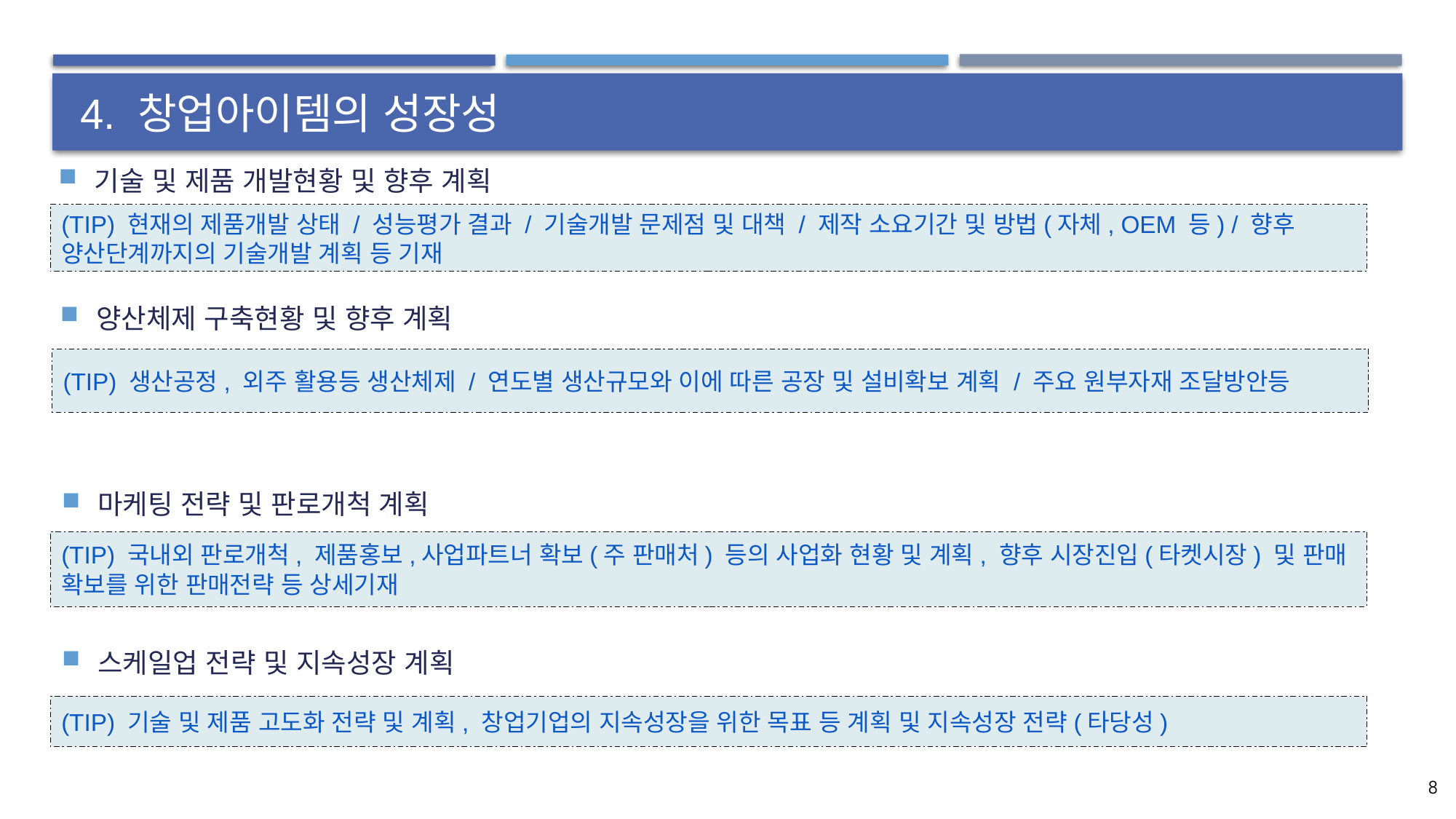

# 4. 창업아이템의 성장성
기술 및 제품 개발현황 및 향후 계획
(TIP) 현재의 제품개발 상태 / 성능평가 결과 / 기술개발 문제점 및 대책 / 제작 소요기간 및 방법(자체, OEM 등) / 향후 양산단계까지의 기술개발 계획 등 기재
양산체제 구축현황 및 향후 계획
(TIP) 생산공정, 외주 활용등 생산체제 / 연도별 생산규모와 이에 따른 공장 및 설비확보 계획 / 주요 원부자재 조달방안등
마케팅 전략 및 판로개척 계획
(TIP) 국내외 판로개척, 제품홍보,사업파트너 확보(주 판매처) 등의 사업화 현황 및 계획, 향후 시장진입(타켓시장) 및 판매 확보를 위한 판매전략 등 상세기재
스케일업 전략 및 지속성장 계획
(TIP) 기술 및 제품 고도화 전략 및 계획, 창업기업의 지속성장을 위한 목표 등 계획 및 지속성장 전략(타당성)
8